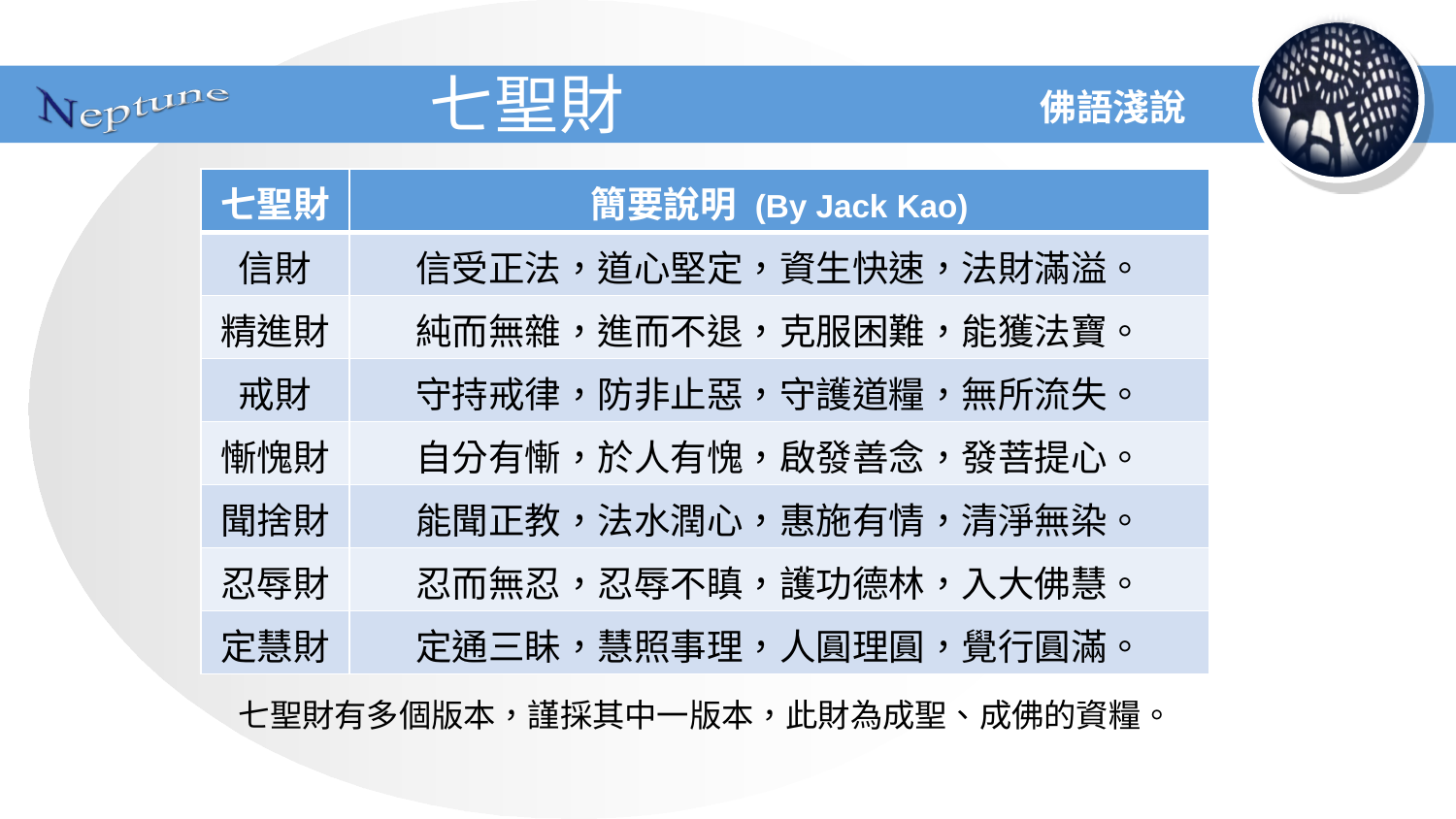

# 七聖財
佛語淺說
| 七聖財 | 簡要說明 (By Jack Kao) |
| --- | --- |
| 信財 | 信受正法，道心堅定，資生快速，法財滿溢。 |
| 精進財 | 純而無雜，進而不退，克服困難，能獲法寶。 |
| 戒財 | 守持戒律，防非止惡，守護道糧，無所流失。 |
| 慚愧財 | 自分有慚，於人有愧，啟發善念，發菩提心。 |
| 聞捨財 | 能聞正教，法水潤心，惠施有情，清淨無染。 |
| 忍辱財 | 忍而無忍，忍辱不瞋，護功德林，入大佛慧。 |
| 定慧財 | 定通三眛，慧照事理，人圓理圓，覺行圓滿。 |
七聖財有多個版本，謹採其中一版本，此財為成聖、成佛的資糧。